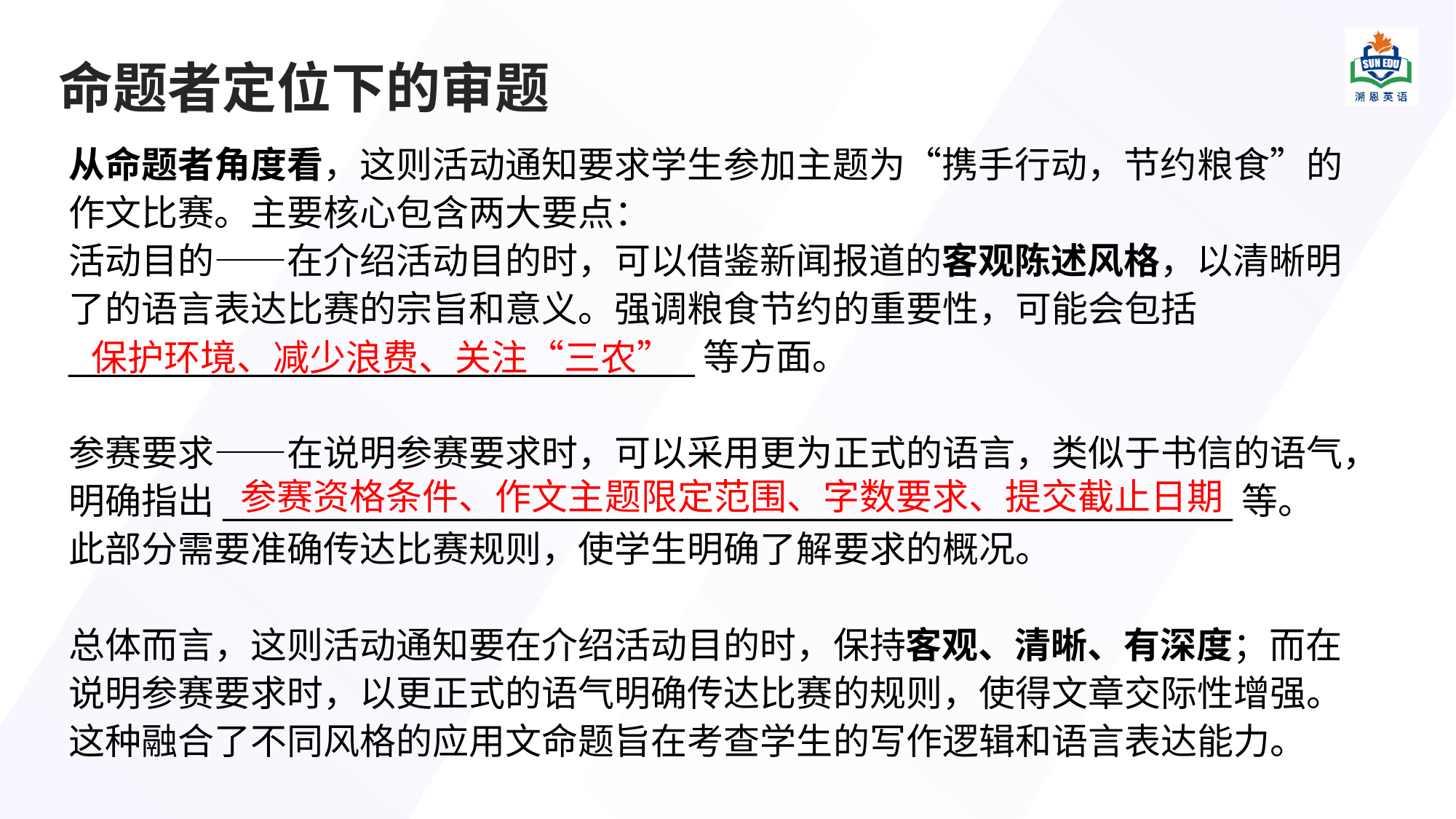

# 命题者定位下的审题
从命题者角度看，这则活动通知要求学生参加主题为“携手行动，节约粮食”的作文比赛。主要核心包含两大要点：
活动目的——在介绍活动目的时，可以借鉴新闻报道的客观陈述风格，以清晰明了的语言表达比赛的宗旨和意义。强调粮食节约的重要性，可能会包括
_______________________________等方面。

参赛要求——在说明参赛要求时，可以采用更为正式的语言，类似于书信的语气，明确指出__________________________________________________等。此部分需要准确传达比赛规则，使学生明确了解要求的概况。

总体而言，这则活动通知要在介绍活动目的时，保持客观、清晰、有深度；而在说明参赛要求时，以更正式的语气明确传达比赛的规则，使得文章交际性增强。这种融合了不同风格的应用文命题旨在考查学生的写作逻辑和语言表达能力。
保护环境、减少浪费、关注“三农”
参赛资格条件、作文主题限定范围、字数要求、提交截止日期